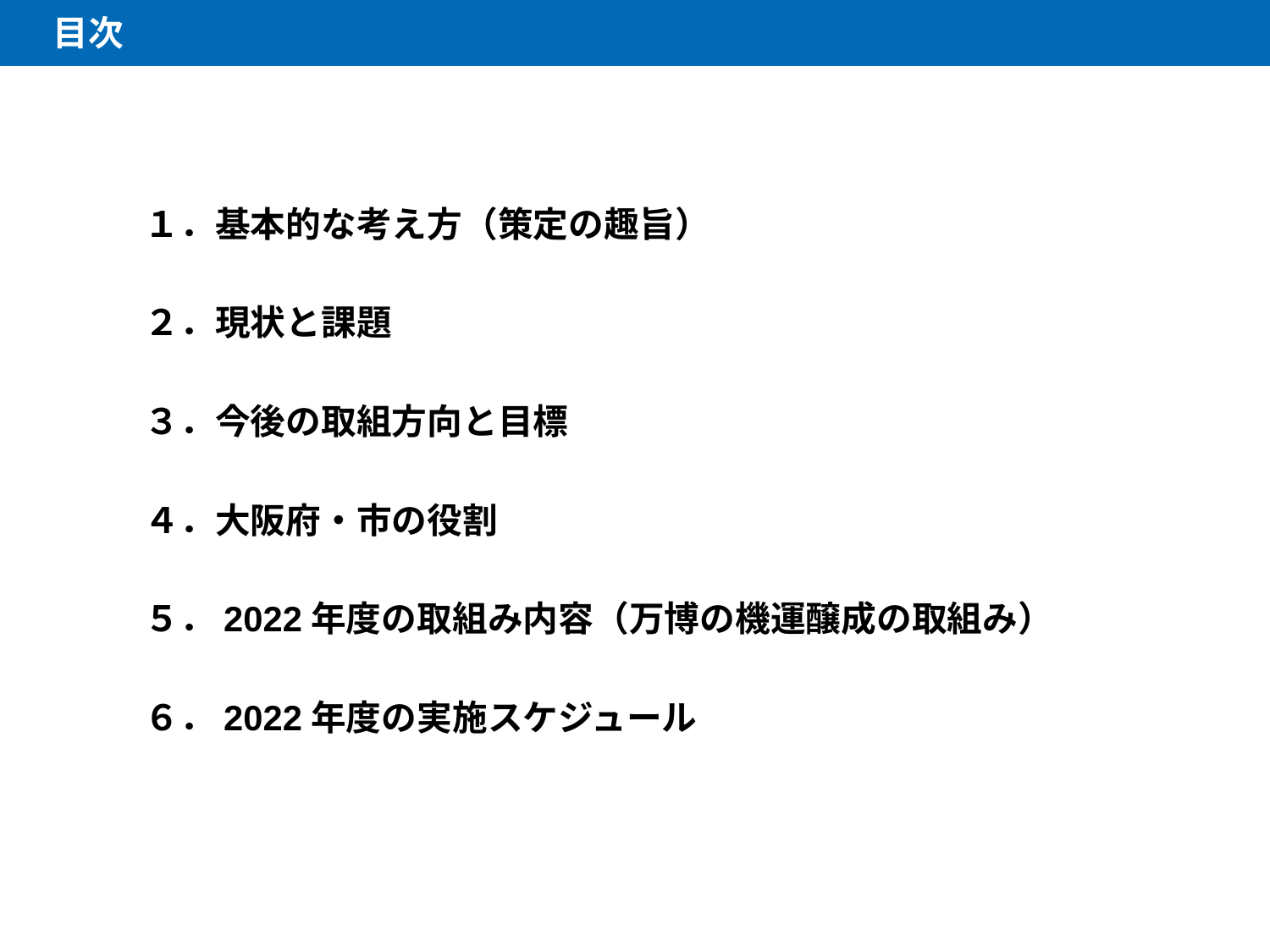

目次
１．基本的な考え方（策定の趣旨）

２．現状と課題

３．今後の取組方向と目標

４．大阪府・市の役割

５．2022年度の取組み内容（万博の機運醸成の取組み）

６．2022年度の実施スケジュール